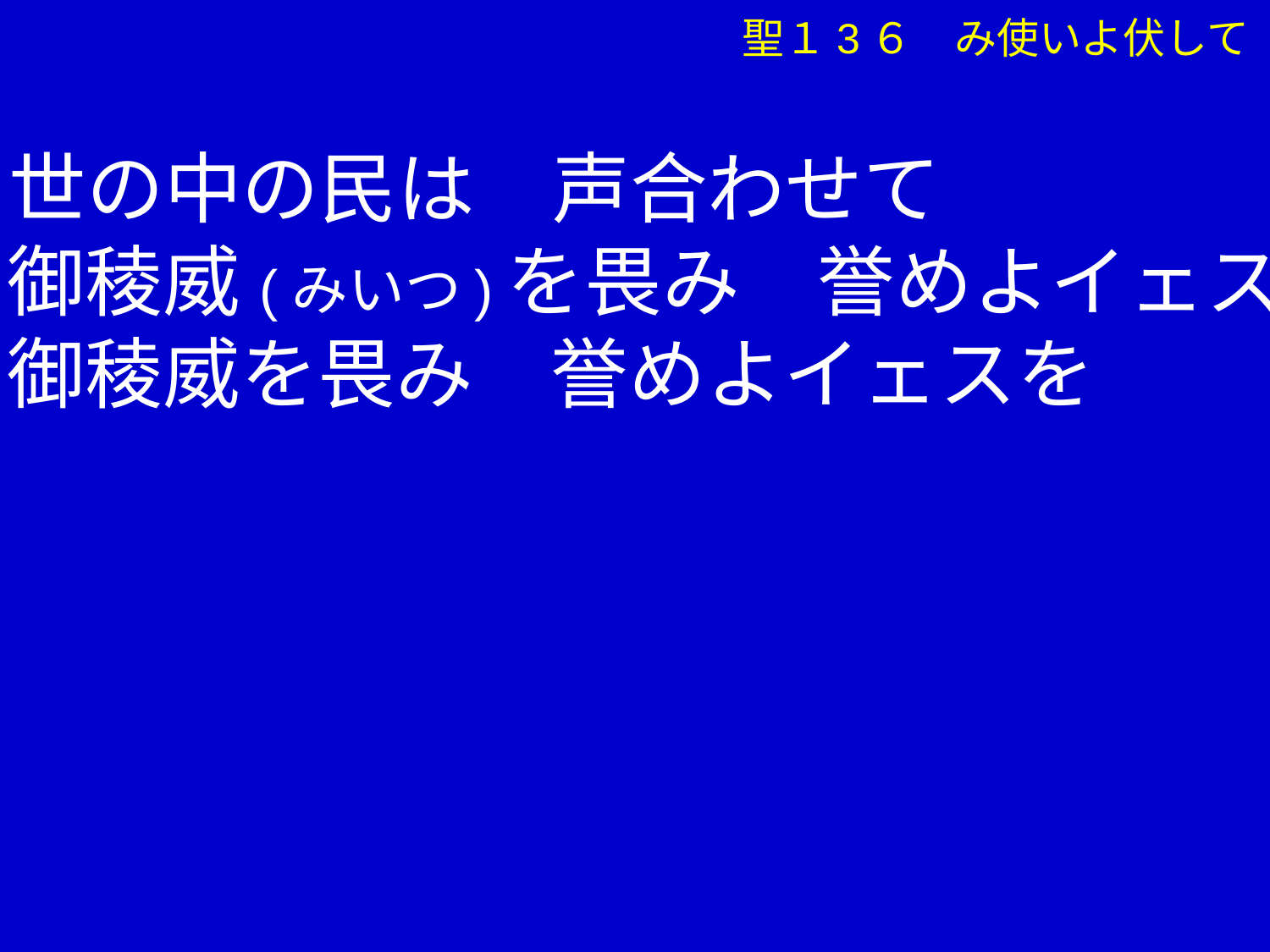

聖１3６　み使いよ伏して

④世の中の民は　声合わせて
　 御稜威(みいつ)を畏み　誉めよイェスを
　 御稜威を畏み　誉めよイェスを